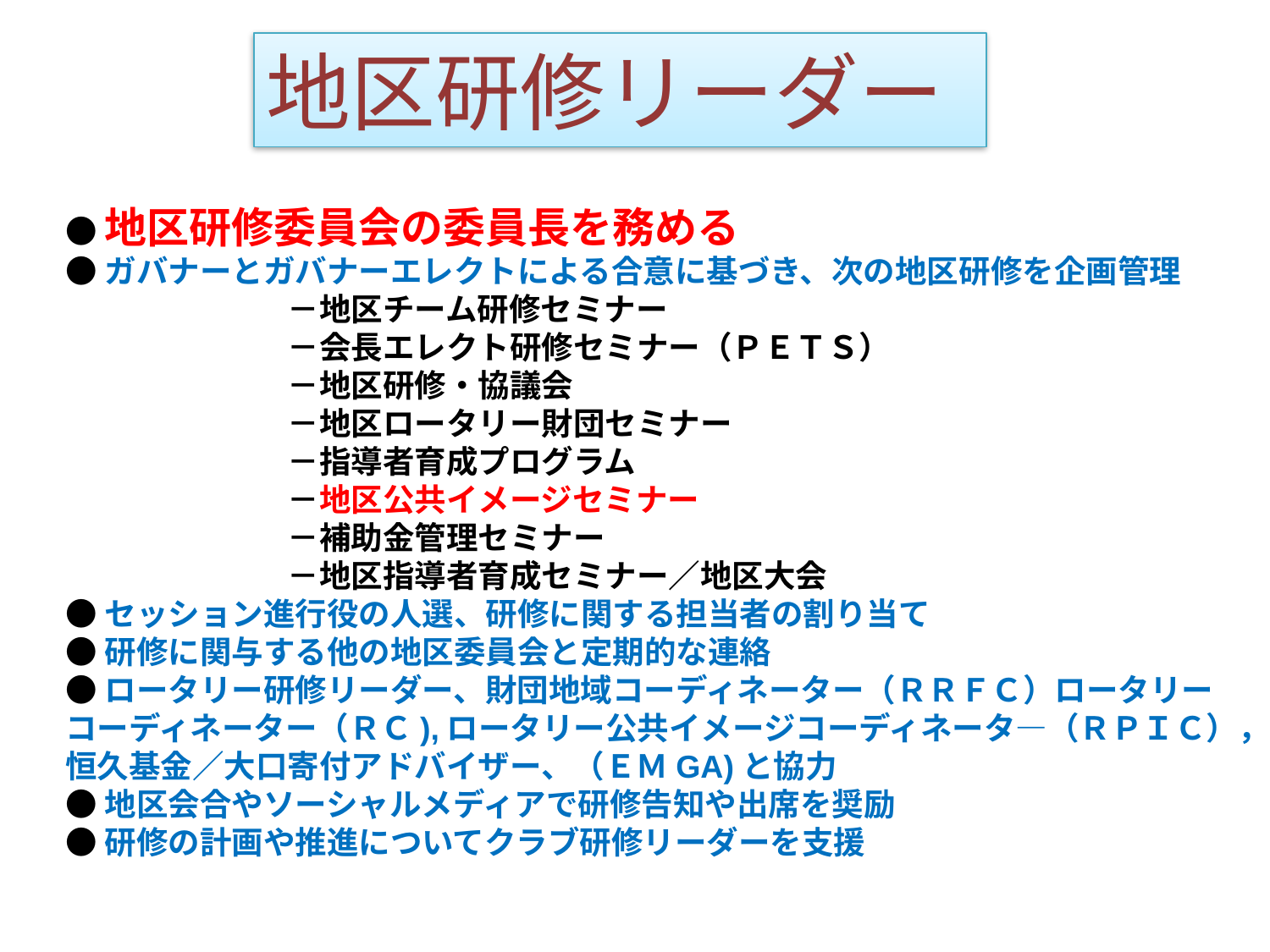

地区研修リーダー
●地区研修委員会の委員長を務める
●ガバナーとガバナーエレクトによる合意に基づき、次の地区研修を企画管理
　　　　　　　－地区チーム研修セミナー
　　　　　　　－会長エレクト研修セミナー（ＰＥＴＳ）
　　　　　　　－地区研修・協議会
　　　　　　　－地区ロータリー財団セミナー
　　　　　　　－指導者育成プログラム
　　　　　　　－地区公共イメージセミナー
　　　　　　　－補助金管理セミナー
　　　　　　　－地区指導者育成セミナー／地区大会
●セッション進行役の人選、研修に関する担当者の割り当て
●研修に関与する他の地区委員会と定期的な連絡
●ロータリー研修リーダー、財団地域コーディネーター（ＲＲＦＣ）ロータリーコーディネーター（ＲＣ),ロータリー公共イメージコーディネータ―（ＲＰＩＣ），恒久基金／大口寄付アドバイザー、（ＥＭGA)と協力
●地区会合やソーシャルメディアで研修告知や出席を奨励
●研修の計画や推進についてクラブ研修リーダーを支援